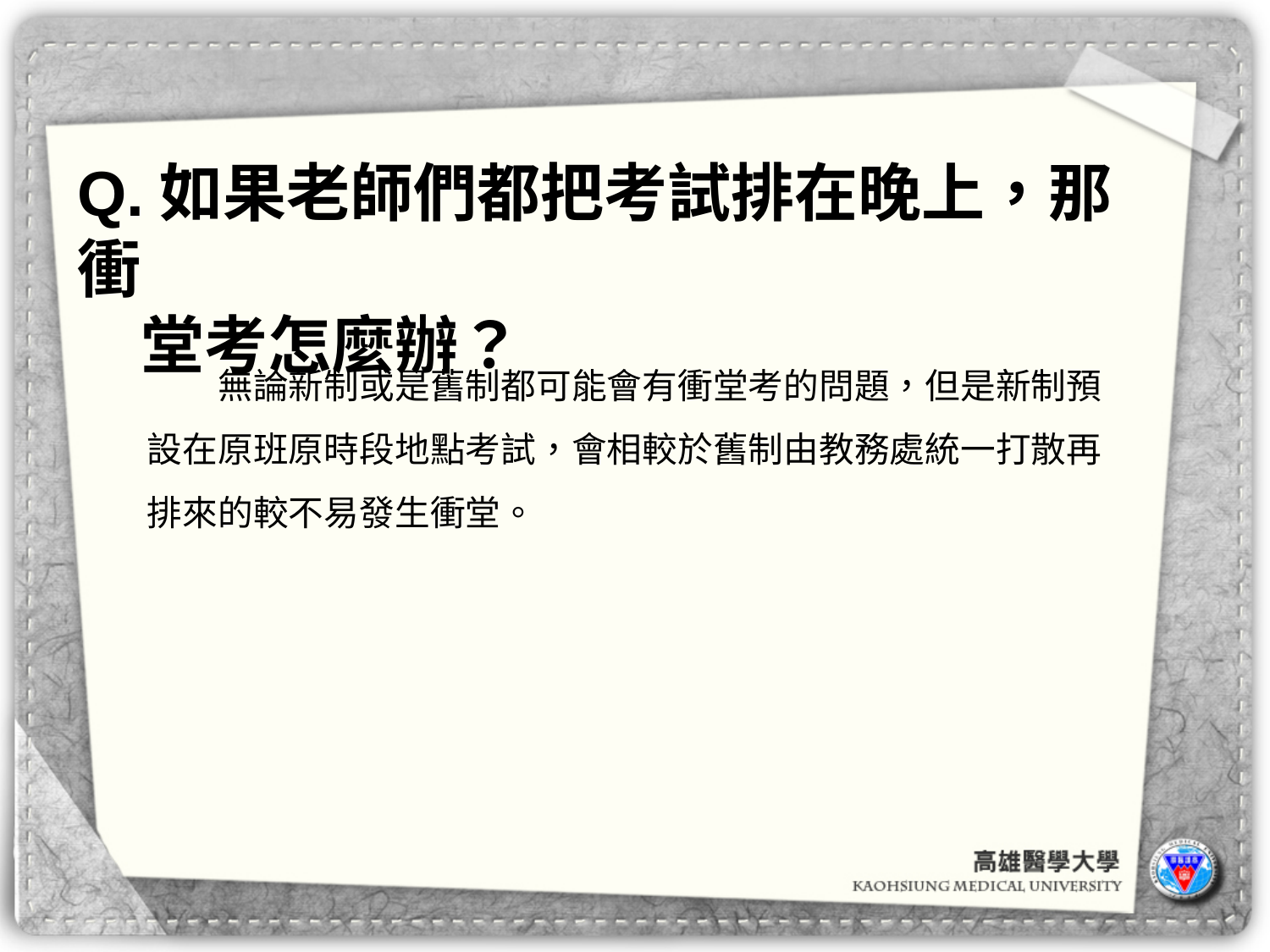

# Q.如果老師們都把考試排在晚上，那衝 　堂考怎麼辦？
　　無論新制或是舊制都可能會有衝堂考的問題，但是新制預設在原班原時段地點考試，會相較於舊制由教務處統一打散再排來的較不易發生衝堂。